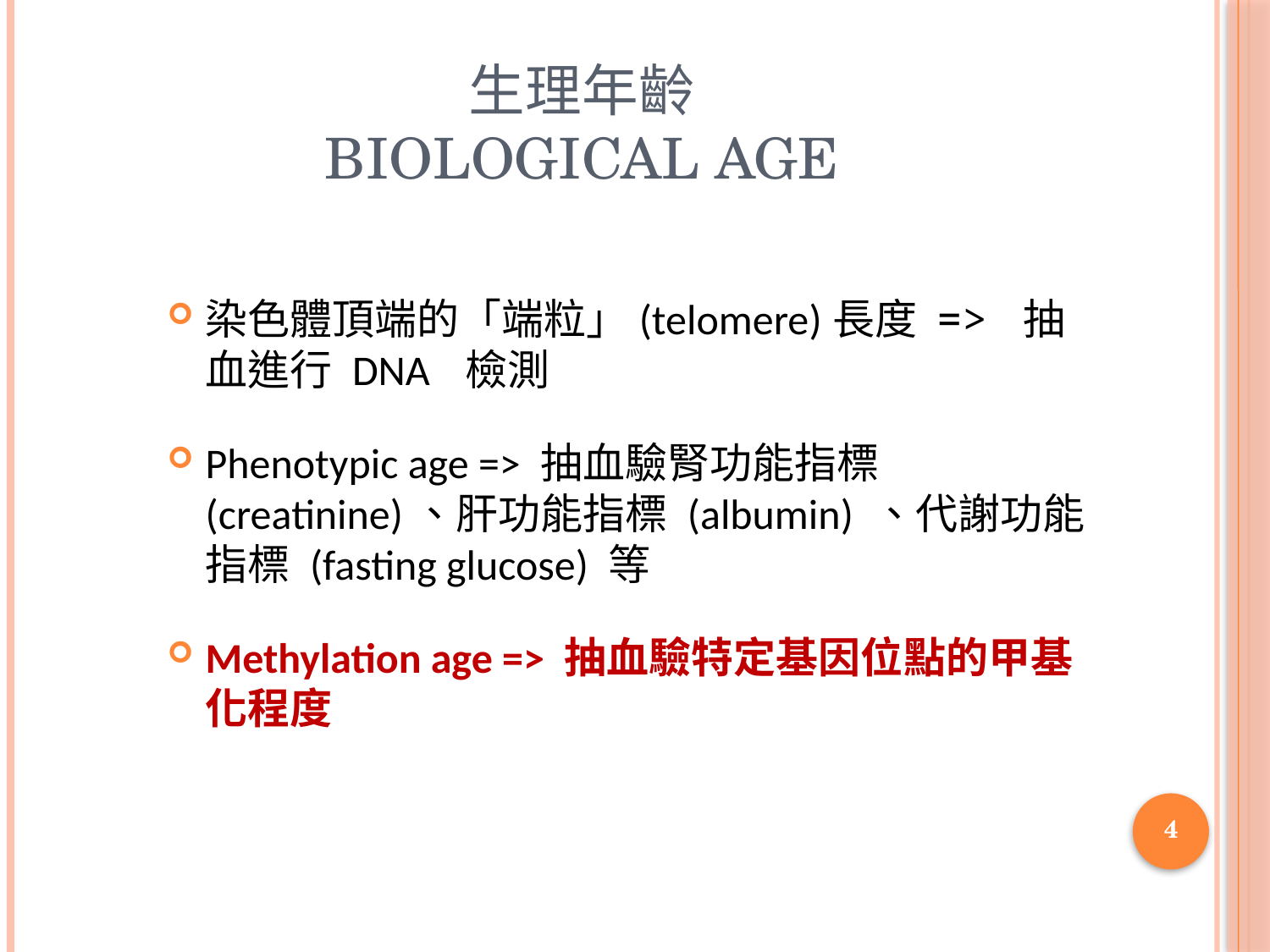

# 生理年齡 Biological age
染色體頂端的「端粒」(telomere)長度 => 抽血進行 DNA 檢測
Phenotypic age => 抽血驗腎功能指標 (creatinine)、肝功能指標 (albumin) 、代謝功能指標 (fasting glucose) 等
Methylation age => 抽血驗特定基因位點的甲基化程度
4